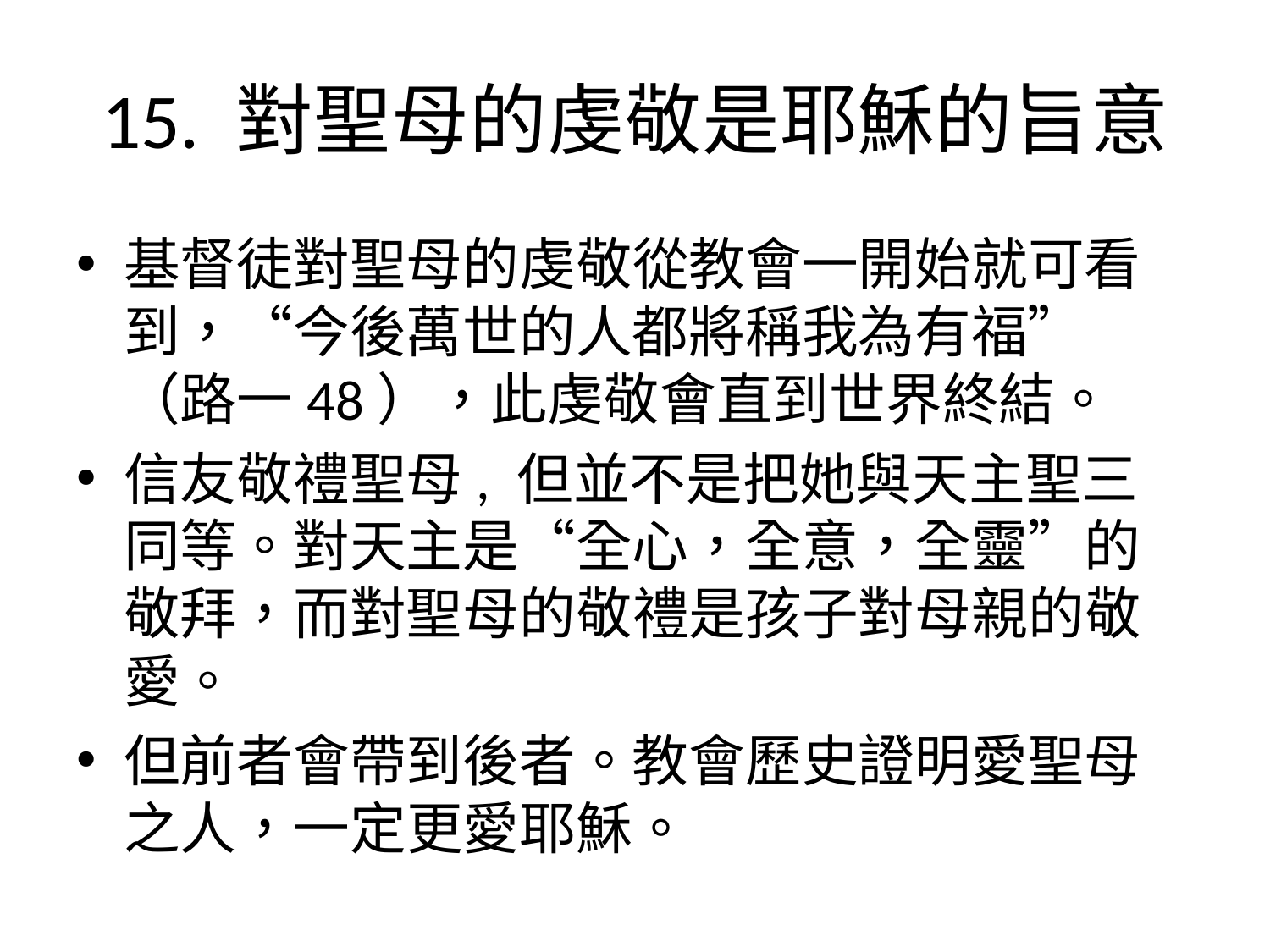

# 15. 對聖母的虔敬是耶穌的旨意
基督徒對聖母的虔敬從教會一開始就可看到，“今後萬世的人都將稱我為有福”（路一48），此虔敬會直到世界終結。
信友敬禮聖母, 但並不是把她與天主聖三同等。對天主是“全心，全意，全靈”的敬拜，而對聖母的敬禮是孩子對母親的敬愛。
但前者會帶到後者。教會歷史證明愛聖母之人，一定更愛耶穌。